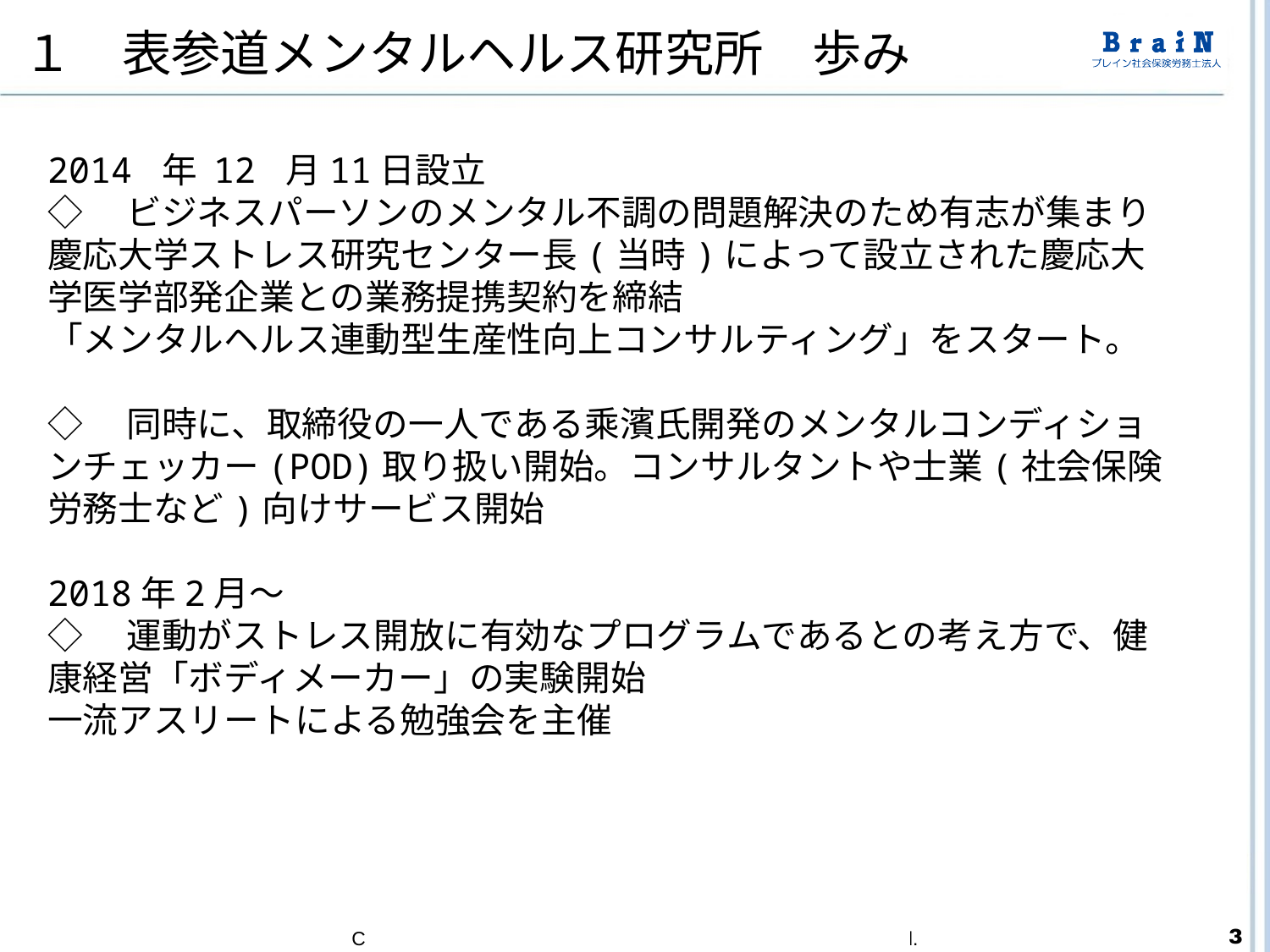

１　表参道メンタルヘルス研究所　歩み
2014 年 12 月11日設立
◇　ビジネスパーソンのメンタル不調の問題解決のため有志が集まり慶応大学ストレス研究センター長(当時)によって設立された慶応大学医学部発企業との業務提携契約を締結
「メンタルヘルス連動型生産性向上コンサルティング」をスタート。

◇　同時に、取締役の一人である乘濱氏開発のメンタルコンディションチェッカー(POD)取り扱い開始。コンサルタントや士業(社会保険労務士など)向けサービス開始

2018年2月～
◇　運動がストレス開放に有効なプログラムであるとの考え方で、健康経営「ボディメーカー」の実験開始
一流アスリートによる勉強会を主催

3